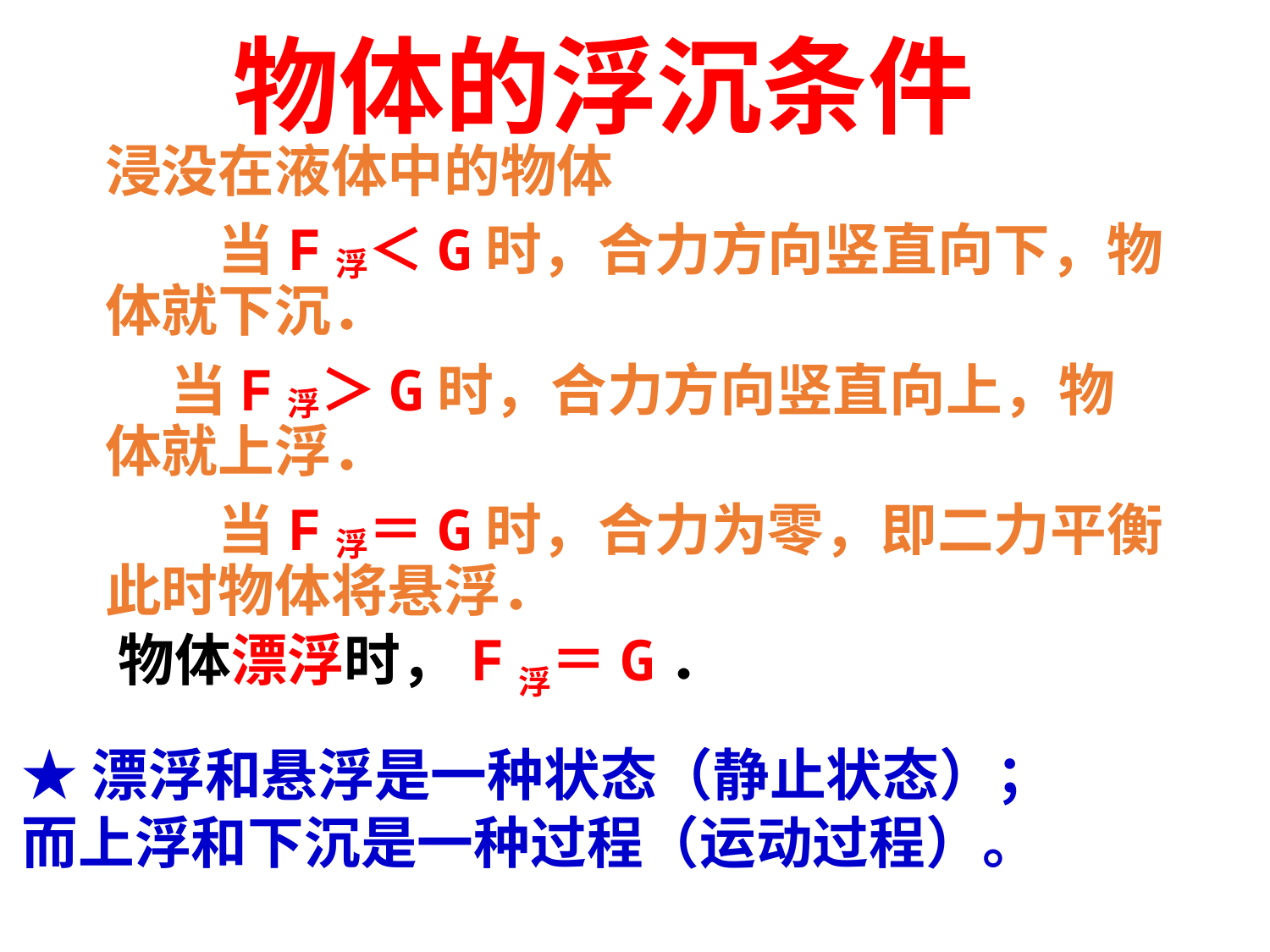

# 物体的浮沉条件
浸没在液体中的物体
　　当F浮＜G时，合力方向竖直向下，物体就下沉．
    当F浮＞G时，合力方向竖直向上，物体就上浮．
　　当F浮＝G时，合力为零，即二力平衡此时物体将悬浮．

物体漂浮时，F浮＝G．
★漂浮和悬浮是一种状态（静止状态）；而上浮和下沉是一种过程（运动过程）。